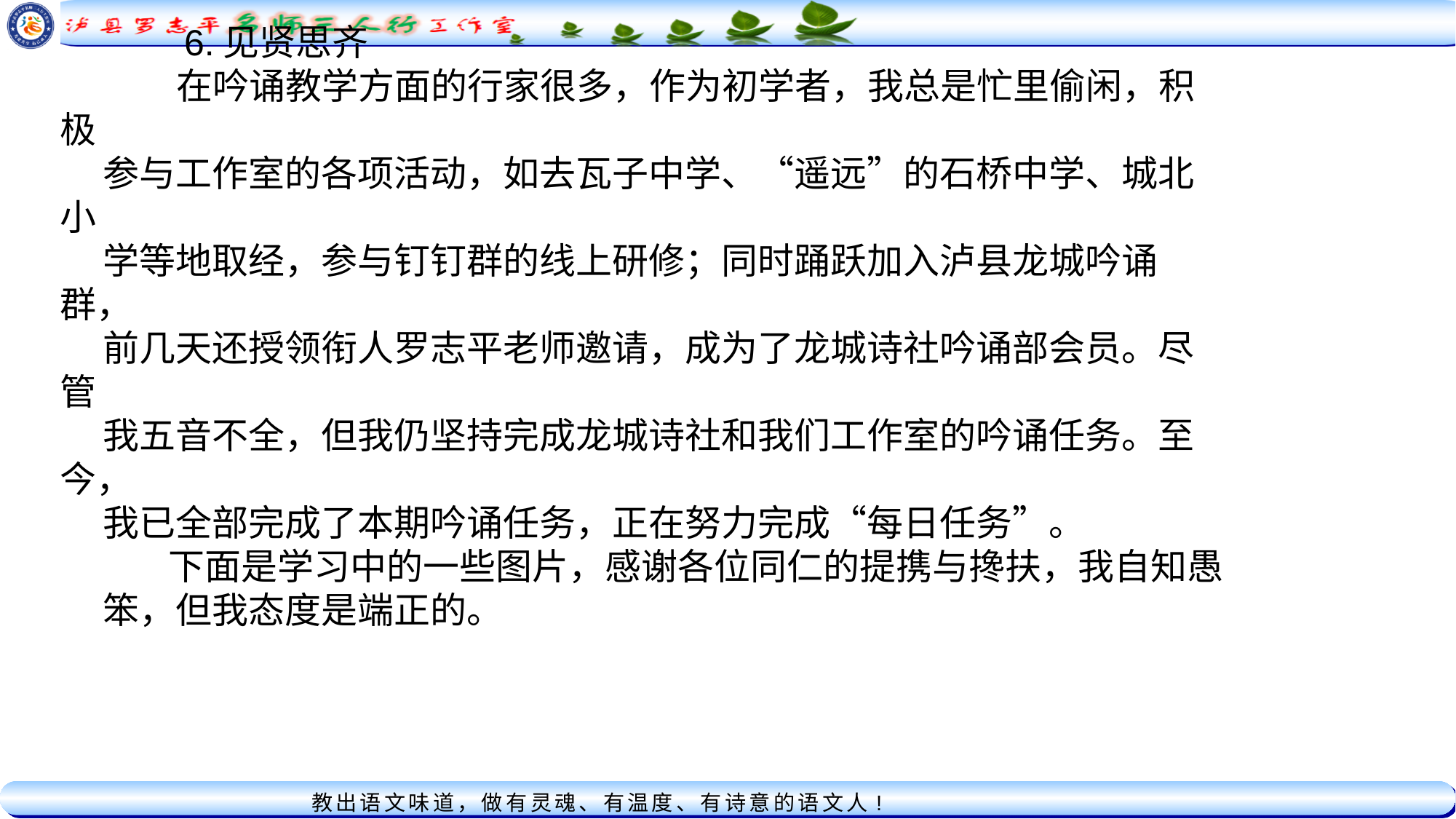

6.见贤思齐
        在吟诵教学方面的行家很多，作为初学者，我总是忙里偷闲，积极
参与工作室的各项活动，如去瓦子中学、“遥远”的石桥中学、城北小
学等地取经，参与钉钉群的线上研修；同时踊跃加入泸县龙城吟诵群，
前几天还授领衔人罗志平老师邀请，成为了龙城诗社吟诵部会员。尽管
我五音不全，但我仍坚持完成龙城诗社和我们工作室的吟诵任务。至今，
我已全部完成了本期吟诵任务，正在努力完成“每日任务”。
       下面是学习中的一些图片，感谢各位同仁的提携与搀扶，我自知愚
笨，但我态度是端正的。